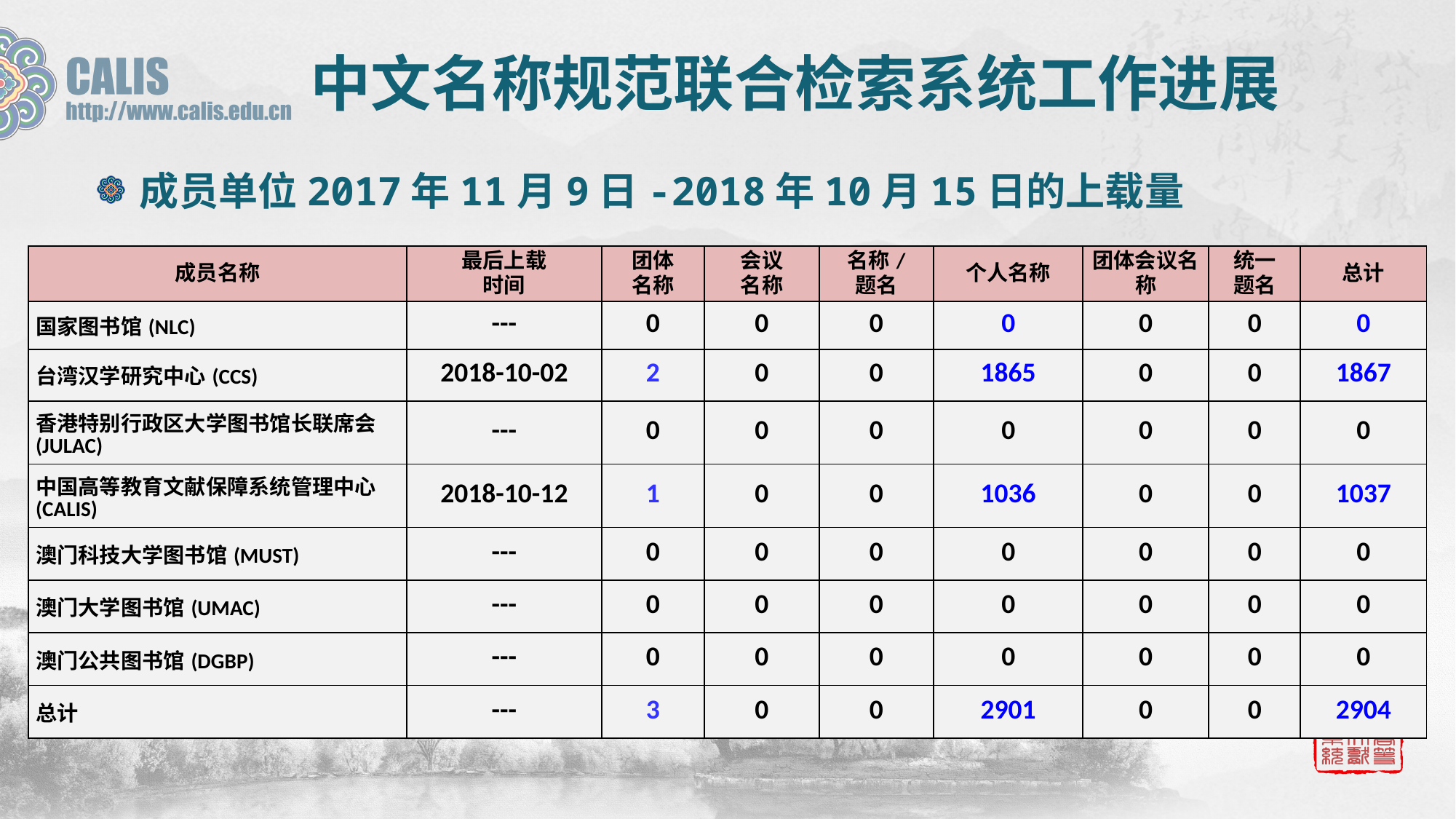

# 中文名称规范联合检索系统工作进展
成员单位2017年11月9日-2018年10月15日的上载量
| 成员名称 | 最后上载 时间 | 团体 名称 | 会议 名称 | 名称/ 题名 | 个人名称 | 团体会议名称 | 统一 题名 | 总计 |
| --- | --- | --- | --- | --- | --- | --- | --- | --- |
| 国家图书馆(NLC) | --- | 0 | 0 | 0 | 0 | 0 | 0 | 0 |
| 台湾汉学研究中心(CCS) | 2018-10-02 | 2 | 0 | 0 | 1865 | 0 | 0 | 1867 |
| 香港特别行政区大学图书馆长联席会(JULAC) | --- | 0 | 0 | 0 | 0 | 0 | 0 | 0 |
| 中国高等教育文献保障系统管理中心(CALIS) | 2018-10-12 | 1 | 0 | 0 | 1036 | 0 | 0 | 1037 |
| 澳门科技大学图书馆(MUST) | --- | 0 | 0 | 0 | 0 | 0 | 0 | 0 |
| 澳门大学图书馆(UMAC) | --- | 0 | 0 | 0 | 0 | 0 | 0 | 0 |
| 澳门公共图书馆(DGBP) | --- | 0 | 0 | 0 | 0 | 0 | 0 | 0 |
| 总计 | --- | 3 | 0 | 0 | 2901 | 0 | 0 | 2904 |